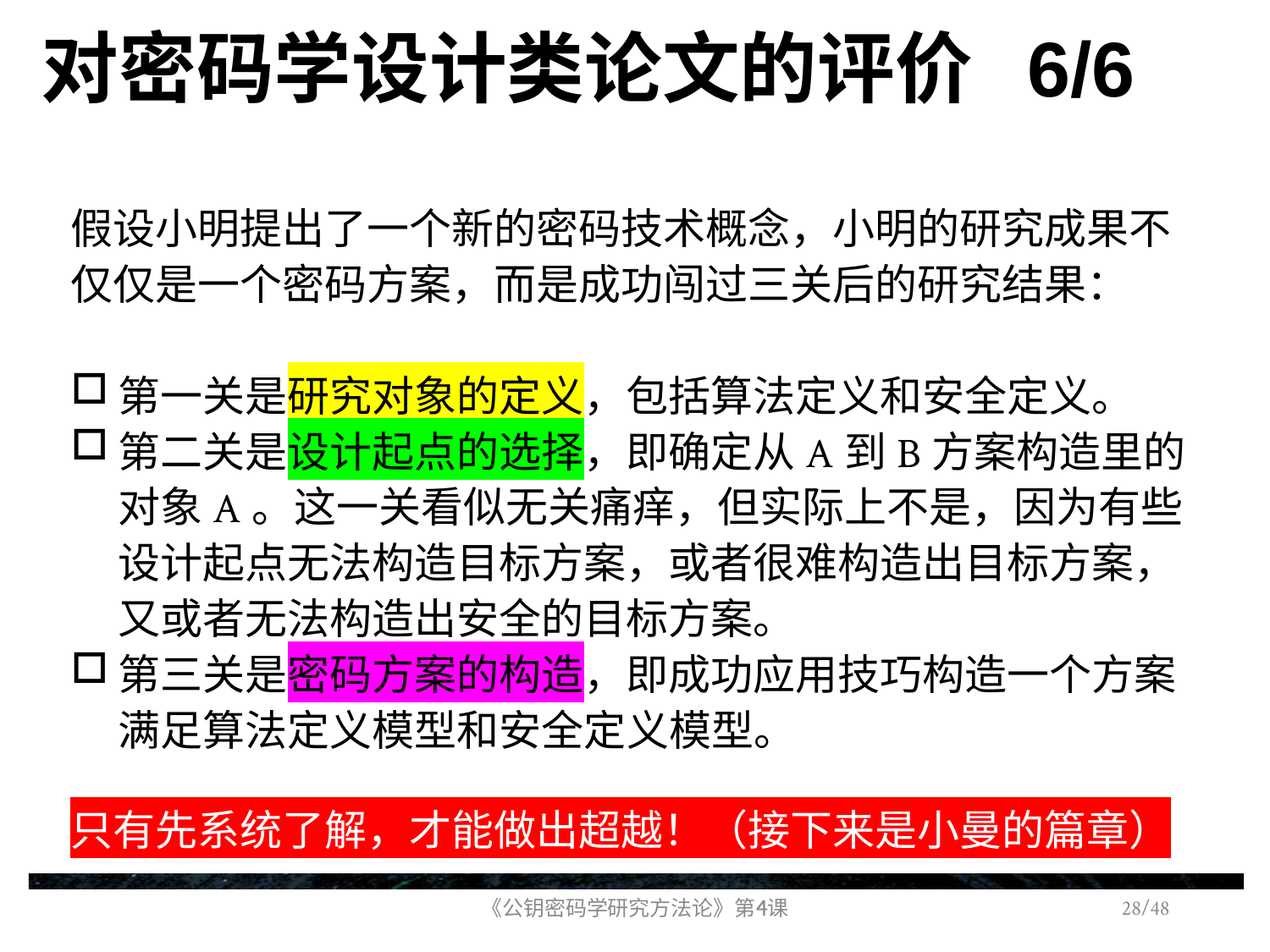

# 对密码学设计类论文的评价  6/6
假设小明提出了一个新的密码技术概念，小明的研究成果不仅仅是一个密码方案，而是成功闯过三关后的研究结果：

第一关是研究对象的定义，包括算法定义和安全定义。
第二关是设计起点的选择，即确定从A到B方案构造里的对象A。这一关看似无关痛痒，但实际上不是，因为有些设计起点无法构造目标方案，或者很难构造出目标方案，又或者无法构造出安全的目标方案。
第三关是密码方案的构造，即成功应用技巧构造一个方案满足算法定义模型和安全定义模型。
只有先系统了解，才能做出超越！（接下来是小曼的篇章）
《公钥密码学研究方法论》第4课
28/48